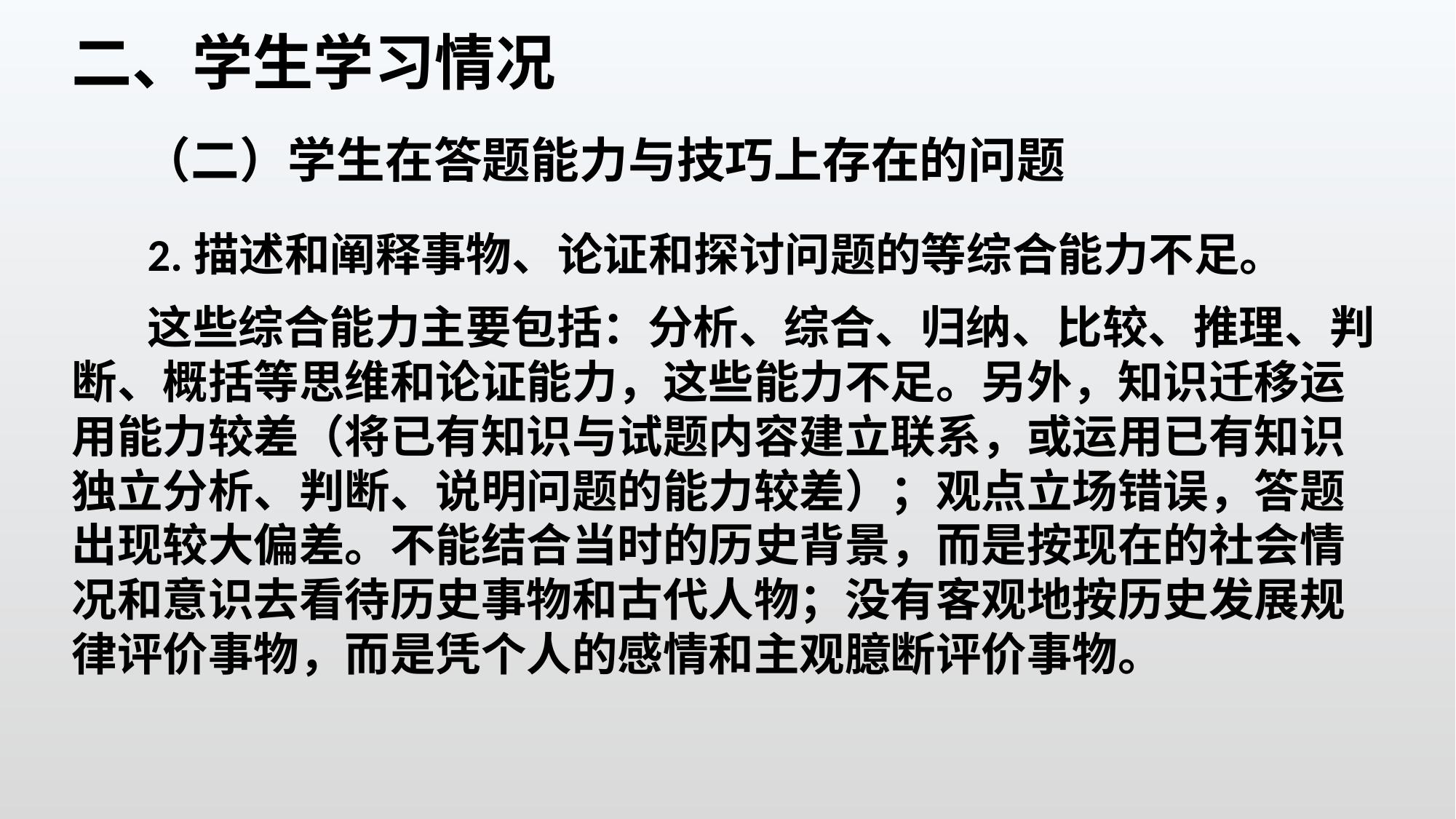

二、学生学习情况
（二）学生在答题能力与技巧上存在的问题
2.描述和阐释事物、论证和探讨问题的等综合能力不足。
这些综合能力主要包括：分析、综合、归纳、比较、推理、判断、概括等思维和论证能力，这些能力不足。另外，知识迁移运用能力较差（将已有知识与试题内容建立联系，或运用已有知识独立分析、判断、说明问题的能力较差）；观点立场错误，答题出现较大偏差。不能结合当时的历史背景，而是按现在的社会情况和意识去看待历史事物和古代人物；没有客观地按历史发展规律评价事物，而是凭个人的感情和主观臆断评价事物。